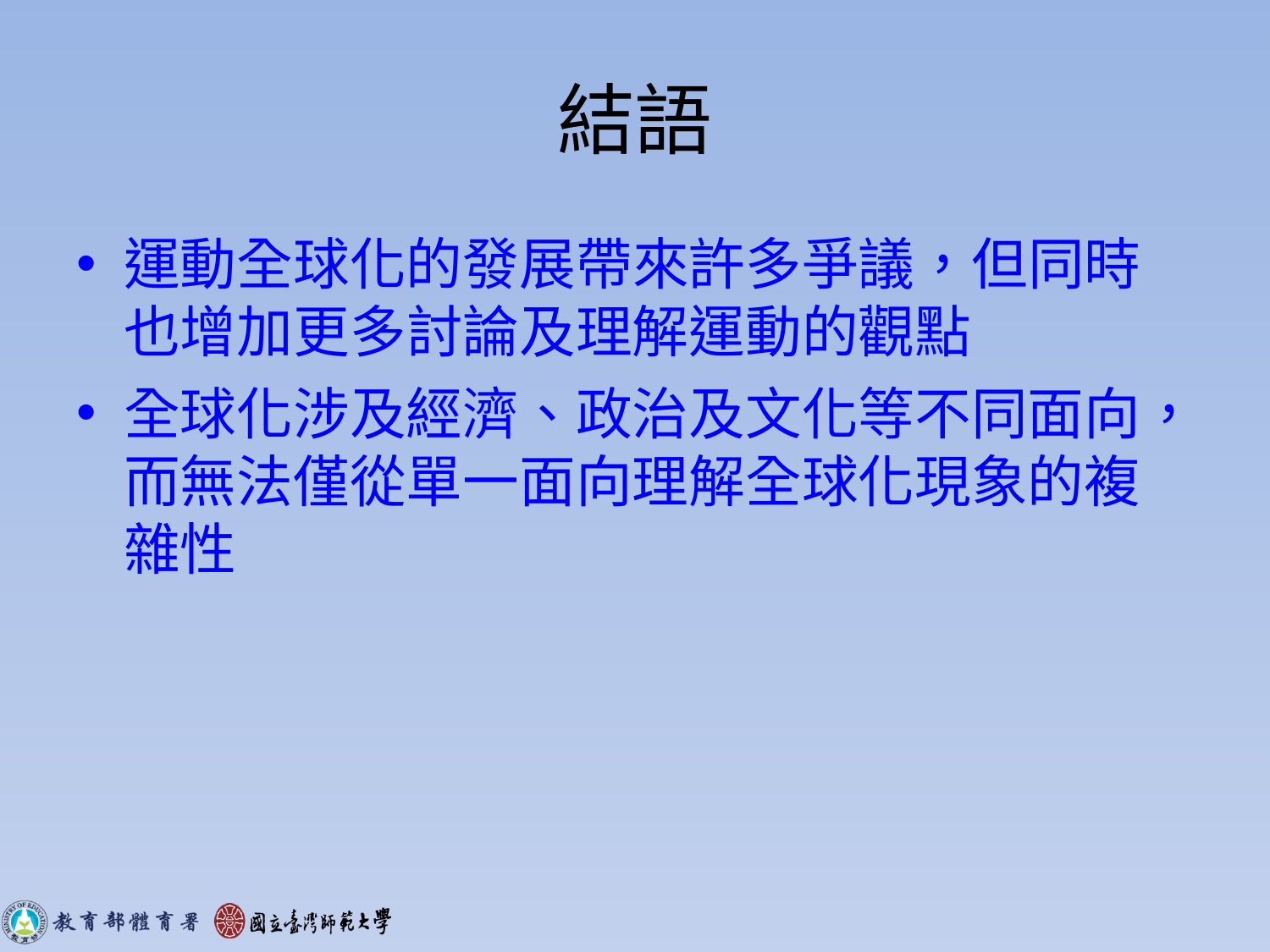

# 結語
運動全球化的發展帶來許多爭議，但同時也增加更多討論及理解運動的觀點
全球化涉及經濟、政治及文化等不同面向，而無法僅從單一面向理解全球化現象的複雜性